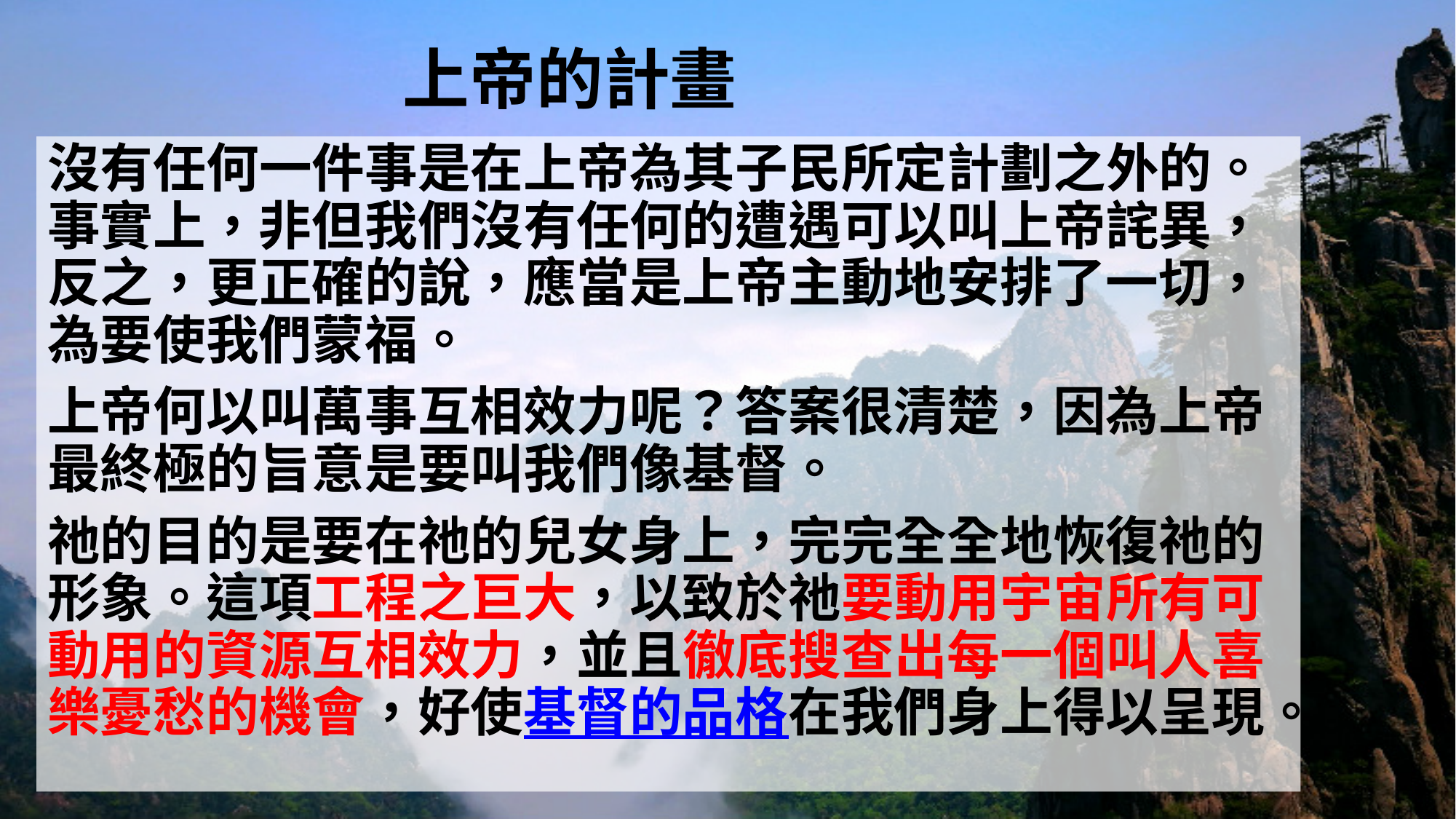

# 上帝的計畫
沒有任何一件事是在上帝為其子民所定計劃之外的。事實上，非但我們沒有任何的遭遇可以叫上帝詫異，反之，更正確的說，應當是上帝主動地安排了一切，為要使我們蒙福。
上帝何以叫萬事互相效力呢？答案很清楚，因為上帝最終極的旨意是要叫我們像基督。
祂的目的是要在祂的兒女身上，完完全全地恢復祂的形象。這項工程之巨大，以致於祂要動用宇宙所有可動用的資源互相效力，並且徹底搜查出每一個叫人喜樂憂愁的機會，好使基督的品格在我們身上得以呈現。